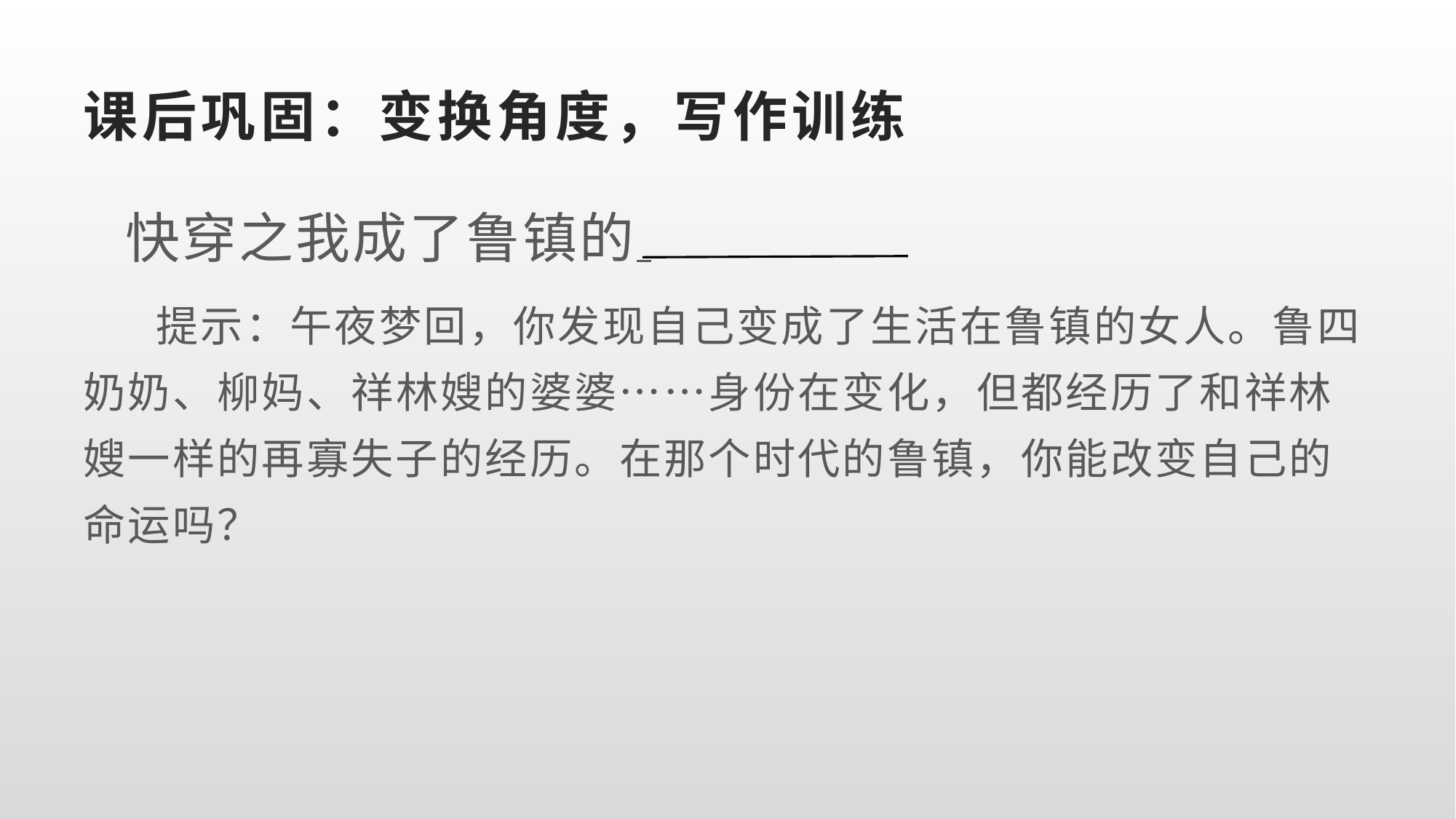

# 课后巩固：变换角度，写作训练
  快穿之我成了鲁镇的
       提示：午夜梦回，你发现自己变成了生活在鲁镇的女人。鲁四奶奶、柳妈、祥林嫂的婆婆……身份在变化，但都经历了和祥林嫂一样的再寡失子的经历。在那个时代的鲁镇，你能改变自己的命运吗？